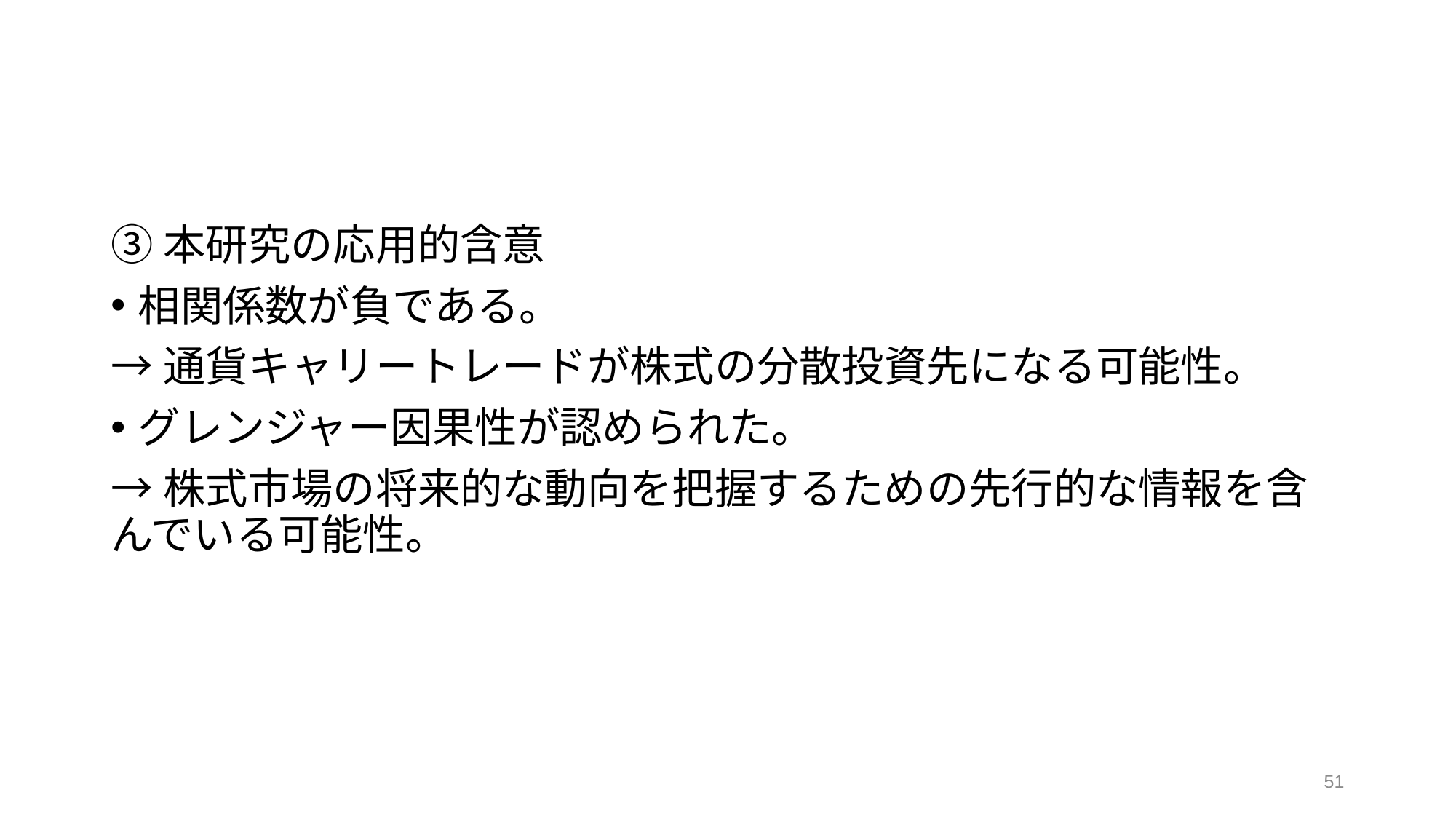

#
③本研究の応用的含意
相関係数が負である。
→通貨キャリートレードが株式の分散投資先になる可能性。
グレンジャー因果性が認められた。
→株式市場の将来的な動向を把握するための先行的な情報を含んでいる可能性。
51